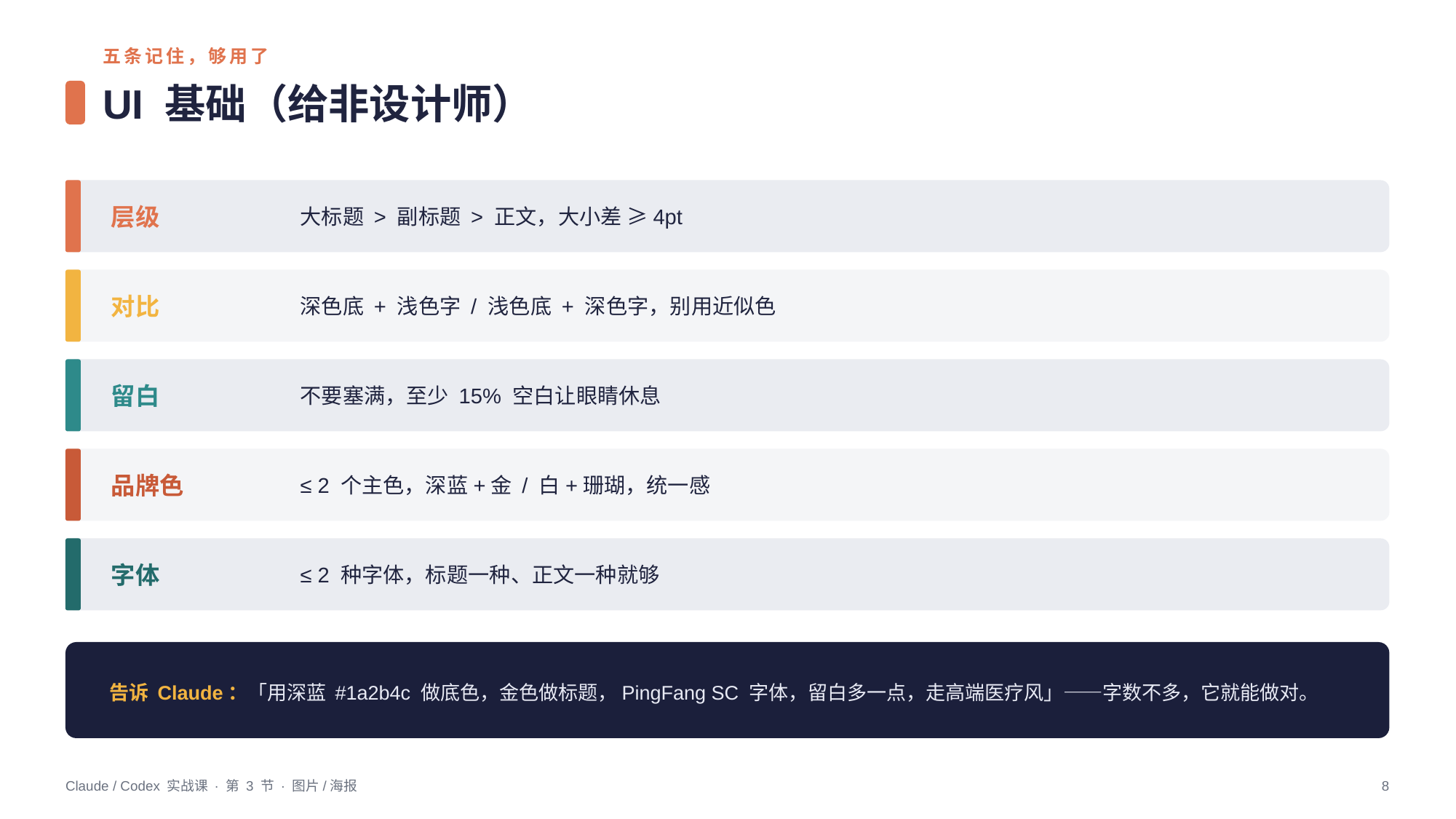

五条记住，够用了
UI 基础（给非设计师）

层级
大标题 > 副标题 > 正文，大小差 ≥4pt

对比
深色底 + 浅色字 / 浅色底 + 深色字，别用近似色

留白
不要塞满，至少 15% 空白让眼睛休息

品牌色
≤ 2 个主色，深蓝+金 / 白+珊瑚，统一感

字体
≤ 2 种字体，标题一种、正文一种就够

告诉 Claude：「用深蓝 #1a2b4c 做底色，金色做标题，PingFang SC 字体，留白多一点，走高端医疗风」——字数不多，它就能做对。
Claude / Codex 实战课 · 第 3 节 · 图片/海报
8